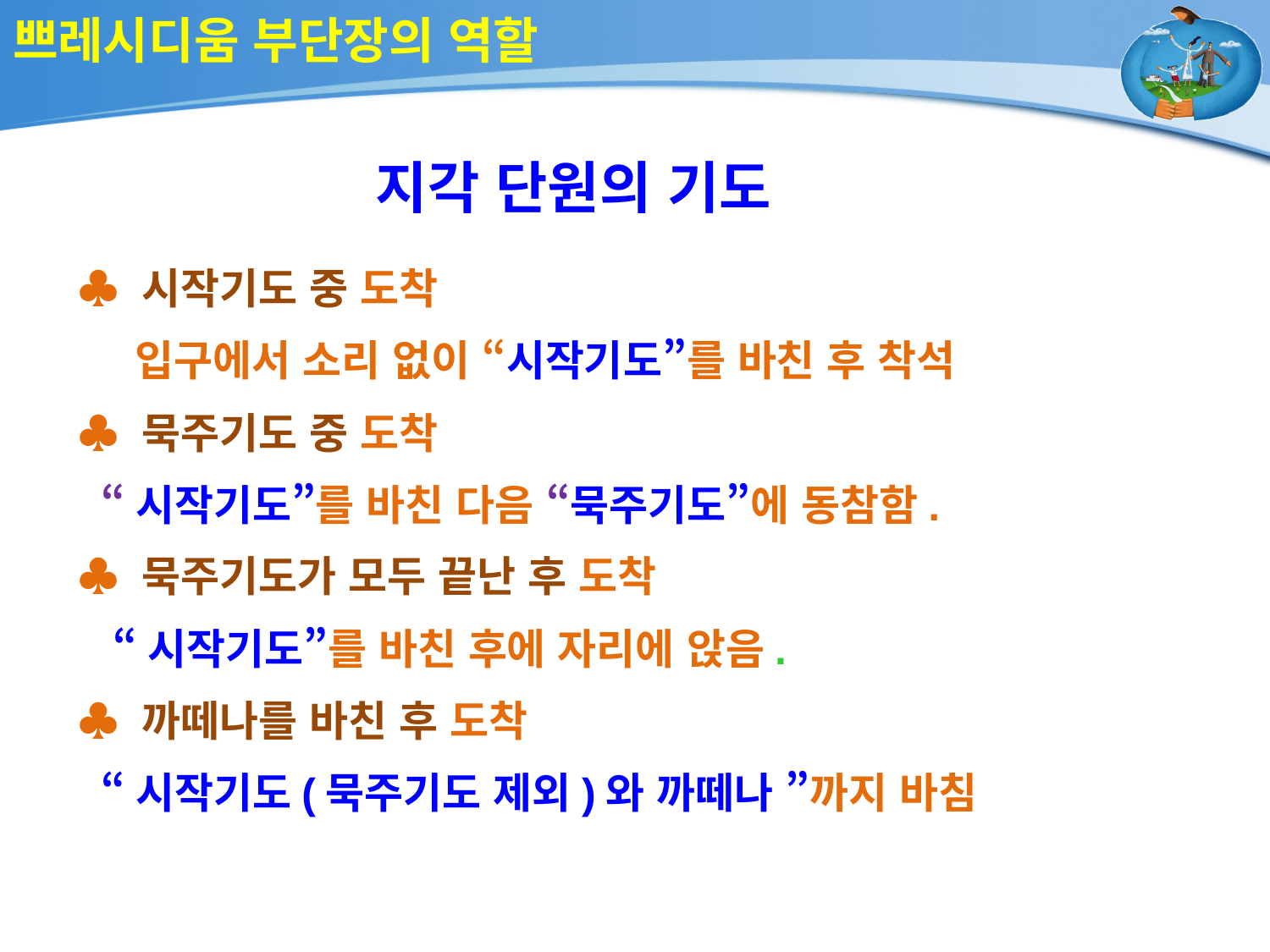

# 쁘레시디움 부단장의 역할
지각 단원의 기도
♣ 시작기도 중 도착
    입구에서 소리 없이 “시작기도”를 바친 후 착석
♣ 묵주기도 중 도착
  “시작기도”를 바친 다음 “묵주기도”에 동참함.
♣ 묵주기도가 모두 끝난 후 도착
   “시작기도”를 바친 후에 자리에 앉음.
♣ 까떼나를 바친 후 도착
  “시작기도(묵주기도 제외)와 까떼나 ”까지 바침